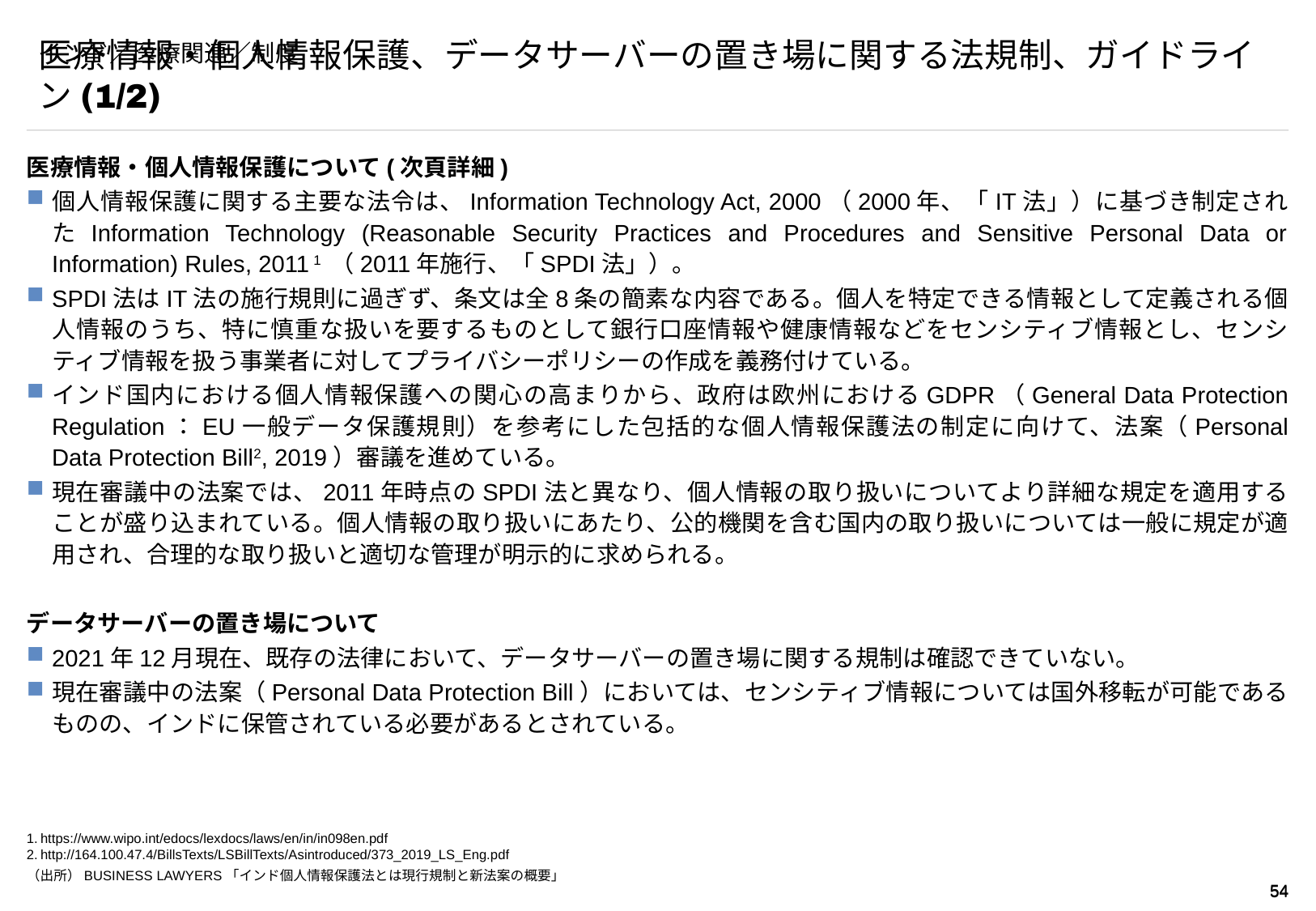

# インド／医療関連／制度
医療情報・個人情報保護、データサーバーの置き場に関する法規制、ガイドライン(1/2)
医療情報・個人情報保護について(次頁詳細)
個人情報保護に関する主要な法令は、Information Technology Act, 2000（2000年、「IT法」）に基づき制定されたInformation Technology (Reasonable Security Practices and Procedures and Sensitive Personal Data or Information) Rules, 2011 1 （2011年施行、「SPDI法」）。
SPDI法はIT法の施行規則に過ぎず、条文は全8条の簡素な内容である。個人を特定できる情報として定義される個人情報のうち、特に慎重な扱いを要するものとして銀行口座情報や健康情報などをセンシティブ情報とし、センシティブ情報を扱う事業者に対してプライバシーポリシーの作成を義務付けている。
インド国内における個人情報保護への関心の高まりから、政府は欧州におけるGDPR（General Data Protection Regulation：EU一般データ保護規則）を参考にした包括的な個人情報保護法の制定に向けて、法案（Personal Data Protection Bill2, 2019）審議を進めている。
現在審議中の法案では、2011年時点のSPDI法と異なり、個人情報の取り扱いについてより詳細な規定を適用することが盛り込まれている。個人情報の取り扱いにあたり、公的機関を含む国内の取り扱いについては一般に規定が適用され、合理的な取り扱いと適切な管理が明示的に求められる。

データサーバーの置き場について
2021年12月現在、既存の法律において、データサーバーの置き場に関する規制は確認できていない。
現在審議中の法案（Personal Data Protection Bill）においては、センシティブ情報については国外移転が可能であるものの、インドに保管されている必要があるとされている。
1.	https://www.wipo.int/edocs/lexdocs/laws/en/in/in098en.pdf
2.	http://164.100.47.4/BillsTexts/LSBillTexts/Asintroduced/373_2019_LS_Eng.pdf
（出所）BUSINESS LAWYERS「インド個人情報保護法とは現行規制と新法案の概要」
54